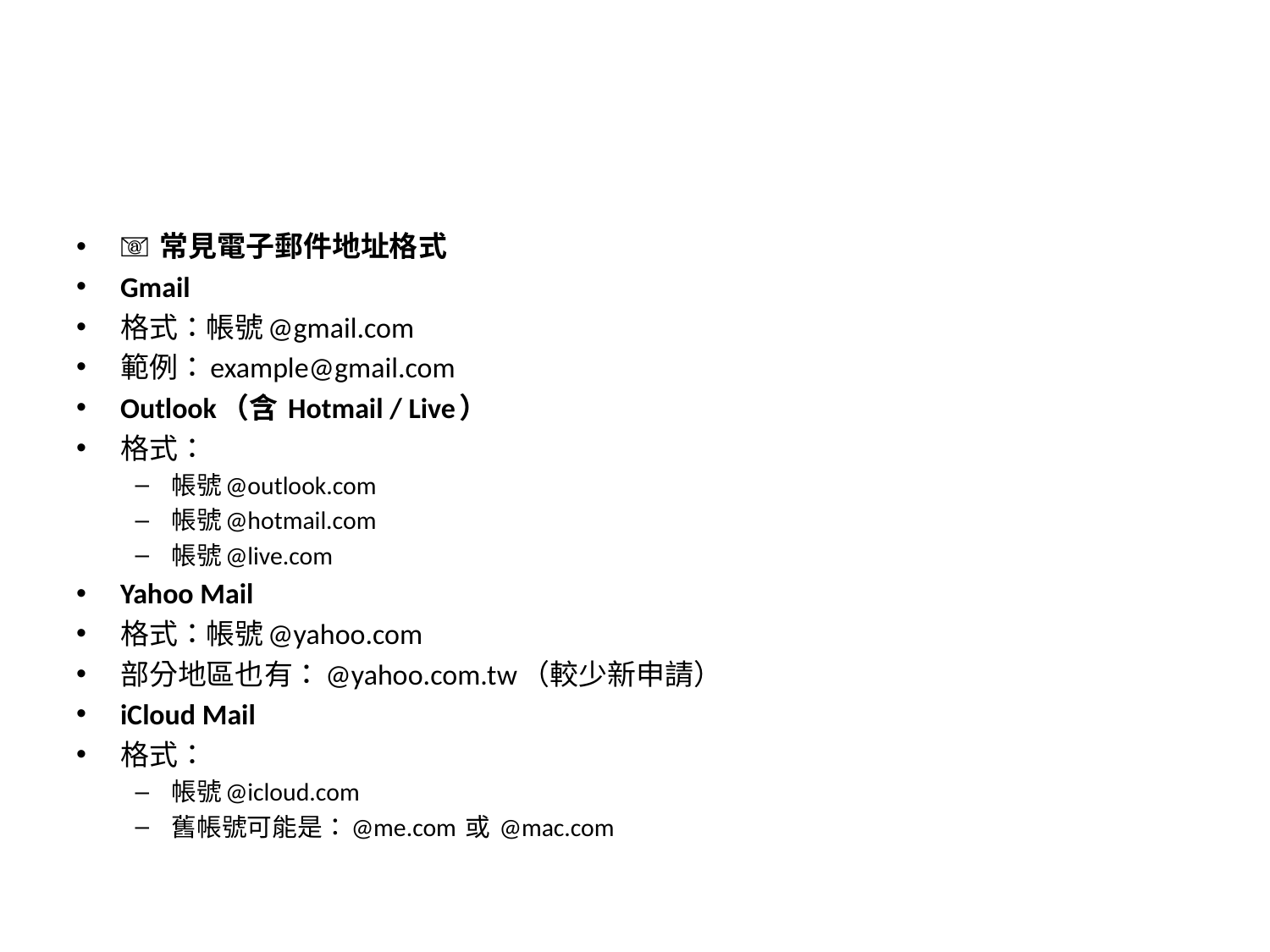

#
📧 常見電子郵件地址格式
Gmail
格式：帳號@gmail.com
範例：example@gmail.com
Outlook（含 Hotmail / Live）
格式：
帳號@outlook.com
帳號@hotmail.com
帳號@live.com
Yahoo Mail
格式：帳號@yahoo.com
部分地區也有：@yahoo.com.tw（較少新申請）
iCloud Mail
格式：
帳號@icloud.com
舊帳號可能是：@me.com 或 @mac.com